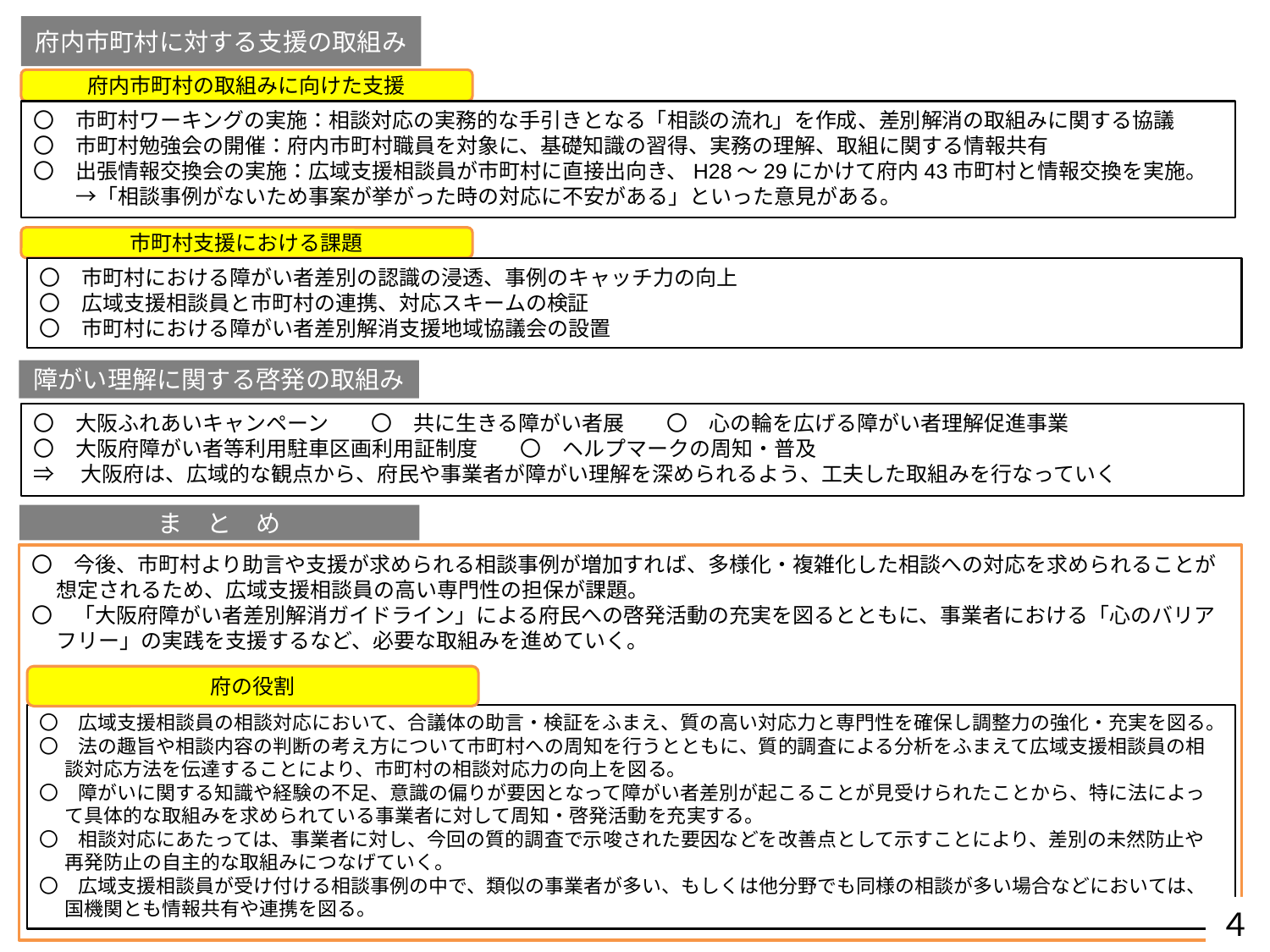

府内市町村に対する支援の取組み
府内市町村の取組みに向けた支援
〇　市町村ワーキングの実施：相談対応の実務的な手引きとなる「相談の流れ」を作成、差別解消の取組みに関する協議
〇　市町村勉強会の開催：府内市町村職員を対象に、基礎知識の習得、実務の理解、取組に関する情報共有
〇　出張情報交換会の実施：広域支援相談員が市町村に直接出向き、H28～29にかけて府内43市町村と情報交換を実施。
　　→「相談事例がないため事案が挙がった時の対応に不安がある」といった意見がある。
市町村支援における課題
〇　市町村における障がい者差別の認識の浸透、事例のキャッチ力の向上
〇　広域支援相談員と市町村の連携、対応スキームの検証
〇　市町村における障がい者差別解消支援地域協議会の設置
障がい理解に関する啓発の取組み
〇　大阪ふれあいキャンペーン　　〇　共に生きる障がい者展　　〇　心の輪を広げる障がい者理解促進事業
〇　大阪府障がい者等利用駐車区画利用証制度　　〇　ヘルプマークの周知・普及
⇒　大阪府は、広域的な観点から、府民や事業者が障がい理解を深められるよう、工夫した取組みを行なっていく
ま　と　め
〇　今後、市町村より助言や支援が求められる相談事例が増加すれば、多様化・複雑化した相談への対応を求められることが想定されるため、広域支援相談員の高い専門性の担保が課題。
〇　「大阪府障がい者差別解消ガイドライン」による府民への啓発活動の充実を図るとともに、事業者における「心のバリアフリー」の実践を支援するなど、必要な取組みを進めていく。
府の役割
〇　広域支援相談員の相談対応において、合議体の助言・検証をふまえ、質の高い対応力と専門性を確保し調整力の強化・充実を図る。
〇　法の趣旨や相談内容の判断の考え方について市町村への周知を行うとともに、質的調査による分析をふまえて広域支援相談員の相談対応方法を伝達することにより、市町村の相談対応力の向上を図る。
〇　障がいに関する知識や経験の不足、意識の偏りが要因となって障がい者差別が起こることが見受けられたことから、特に法によって具体的な取組みを求められている事業者に対して周知・啓発活動を充実する。
〇　相談対応にあたっては、事業者に対し、今回の質的調査で示唆された要因などを改善点として示すことにより、差別の未然防止や再発防止の自主的な取組みにつなげていく。
〇　広域支援相談員が受け付ける相談事例の中で、類似の事業者が多い、もしくは他分野でも同様の相談が多い場合などにおいては、国機関とも情報共有や連携を図る。
４